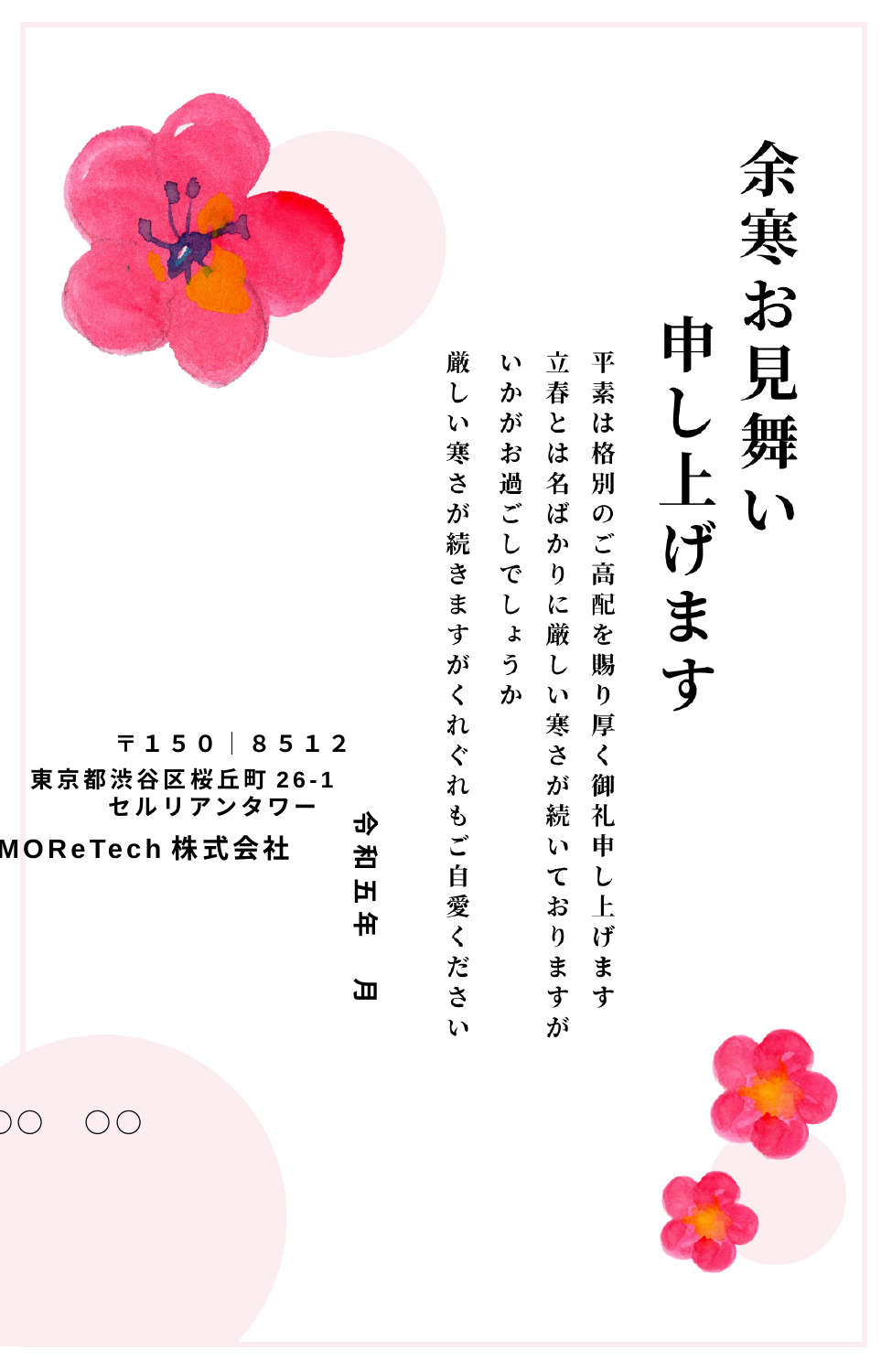

編集したいとき用
（文章に重ねてください）

平素は格別のご高配を賜り厚く御礼申し上げます
いかがお過ごしでしょうか
立春とは名ばかりに厳しい寒さが続いておりますが

厳しい寒さが続きますが　くれぐれもご自愛ください
〒１５０│８５１２
東京都渋谷区桜丘町26‐1
        セルリアンタワー
GMOReTech株式会社
○○　○○
令和五年　月